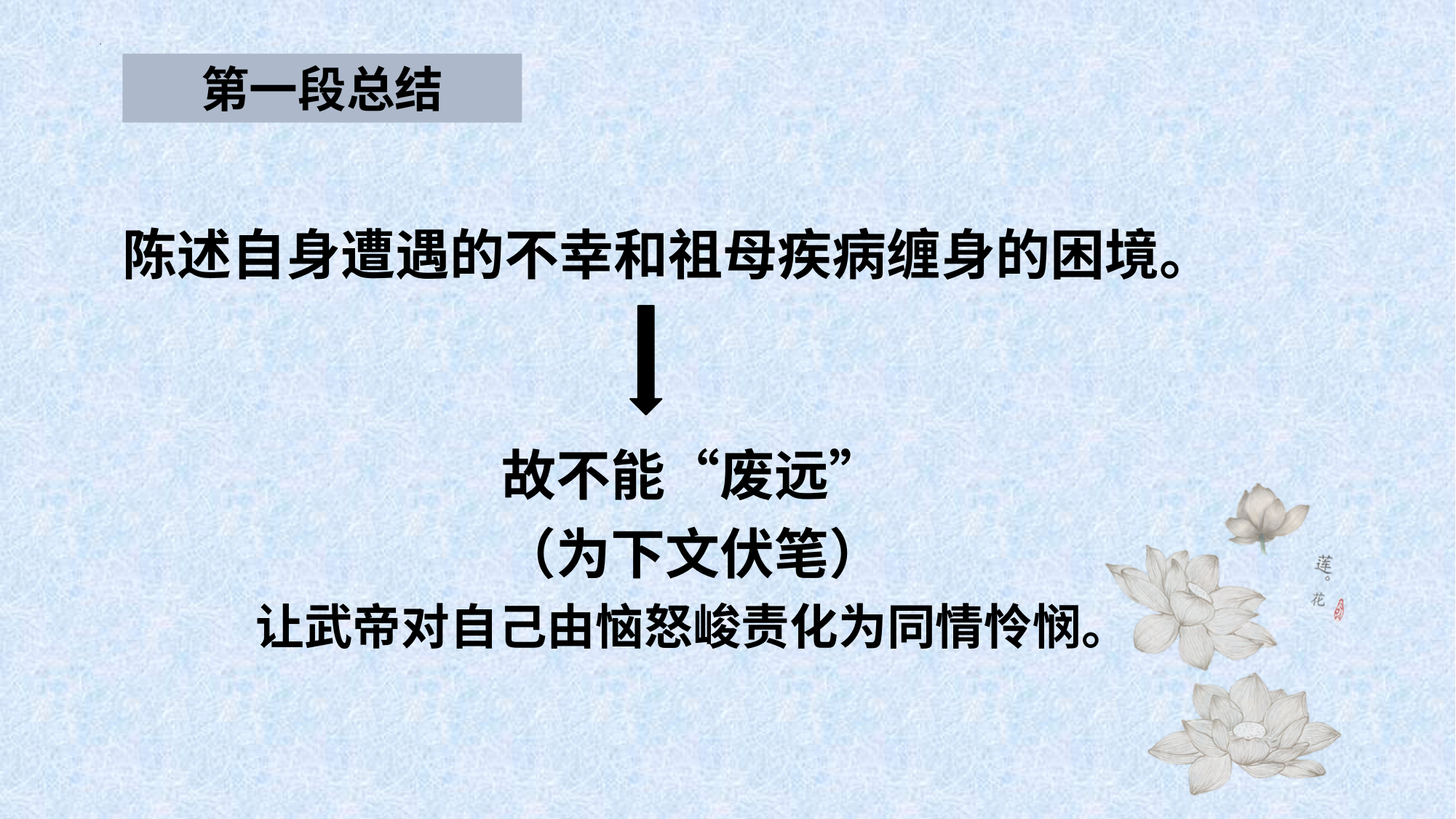

第一段总结
陈述自身遭遇的不幸和祖母疾病缠身的困境。

故不能“废远”
（为下文伏笔）
让武帝对自己由恼怒峻责化为同情怜悯。